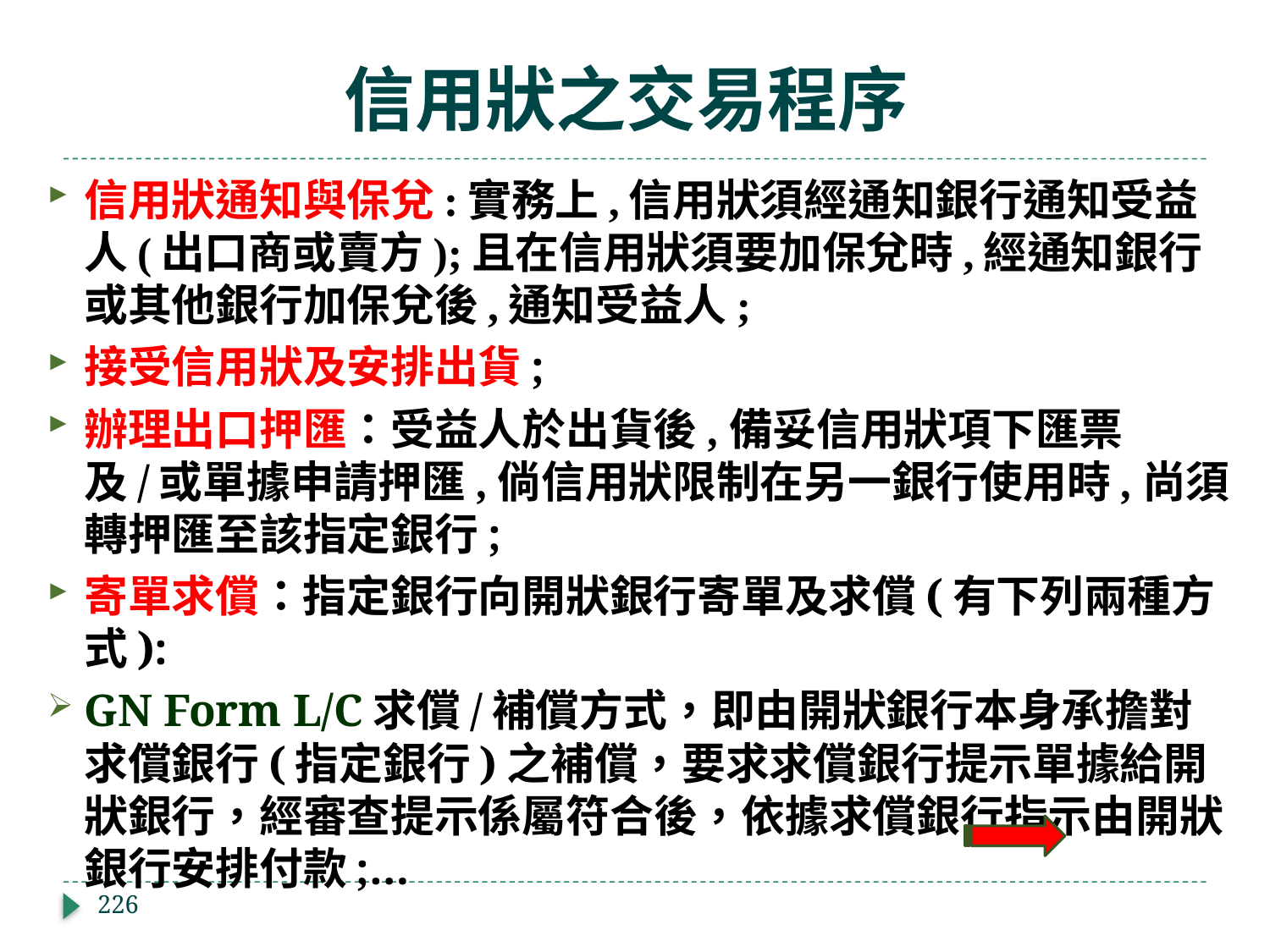

# 信用狀之交易程序
信用狀通知與保兌:實務上,信用狀須經通知銀行通知受益人(出口商或賣方);且在信用狀須要加保兌時,經通知銀行或其他銀行加保兌後,通知受益人;
接受信用狀及安排出貨;
辦理出口押匯：受益人於出貨後,備妥信用狀項下匯票及/或單據申請押匯,倘信用狀限制在另一銀行使用時,尚須轉押匯至該指定銀行;
寄單求償：指定銀行向開狀銀行寄單及求償(有下列兩種方式):
GN Form L/C求償/補償方式，即由開狀銀行本身承擔對求償銀行(指定銀行)之補償，要求求償銀行提示單據給開狀銀行，經審查提示係屬符合後，依據求償銀行指示由開狀銀行安排付款;…

226